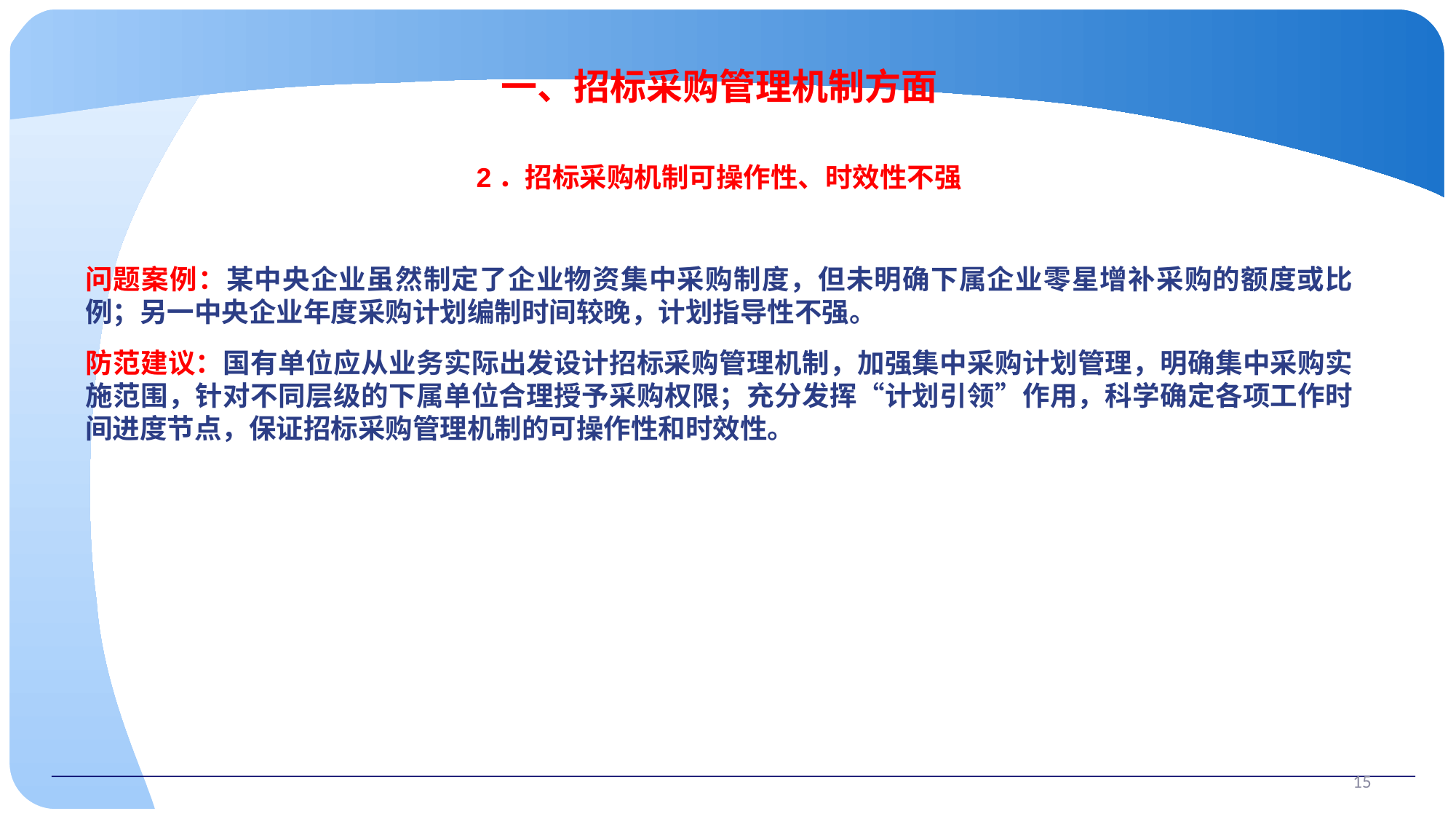

一、招标采购管理机制方面

2．招标采购机制可操作性、时效性不强

问题案例：某中央企业虽然制定了企业物资集中采购制度，但未明确下属企业零星增补采购的额度或比例；另一中央企业年度采购计划编制时间较晚，计划指导性不强。
防范建议：国有单位应从业务实际出发设计招标采购管理机制，加强集中采购计划管理，明确集中采购实施范围，针对不同层级的下属单位合理授予采购权限；充分发挥“计划引领”作用，科学确定各项工作时间进度节点，保证招标采购管理机制的可操作性和时效性。

15